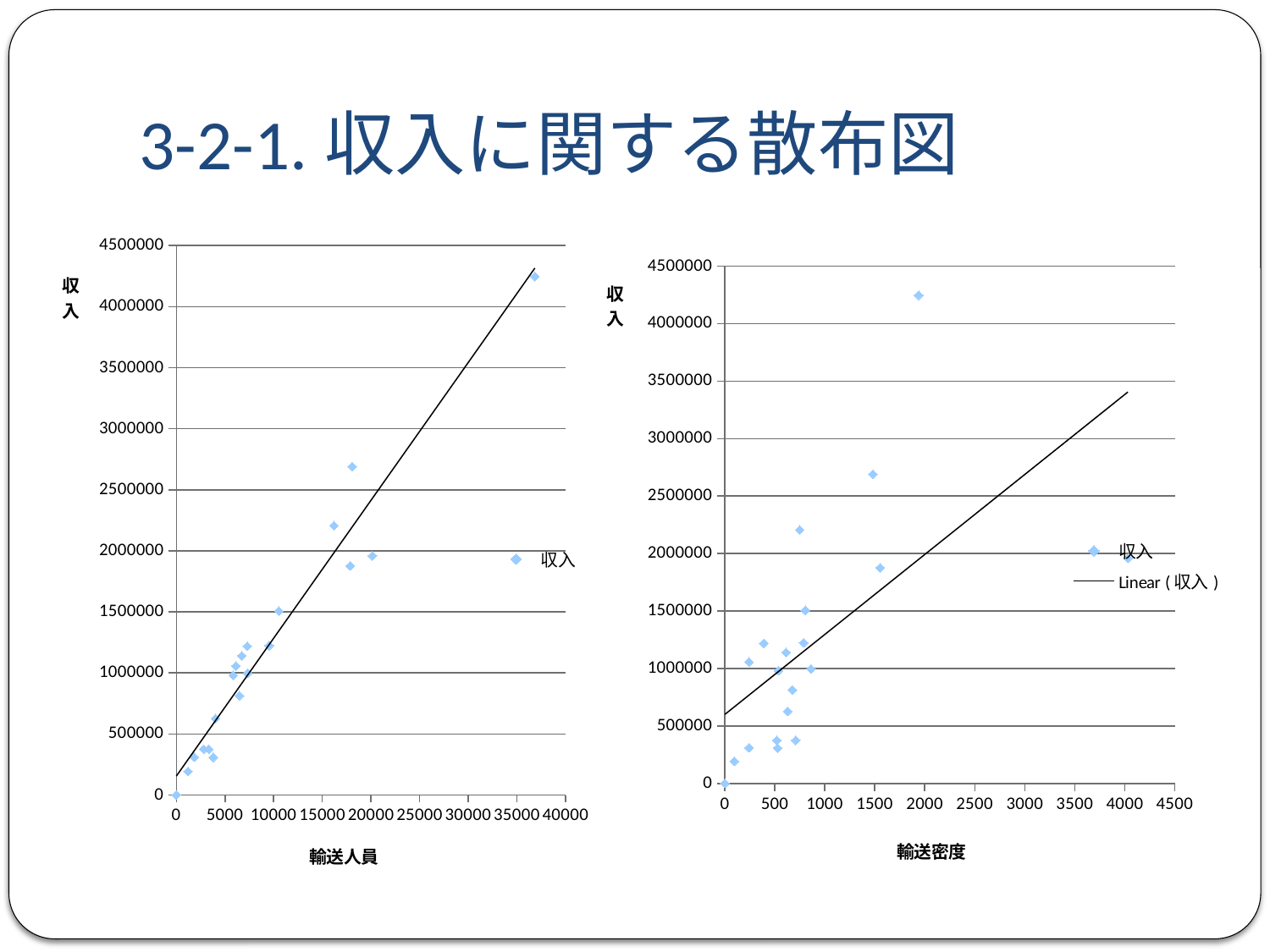

# 3-2-1.収入に関する散布図

### Chart

| Category | 収入 |
|---|---|

### Chart

| Category | 収入 |
|---|---|